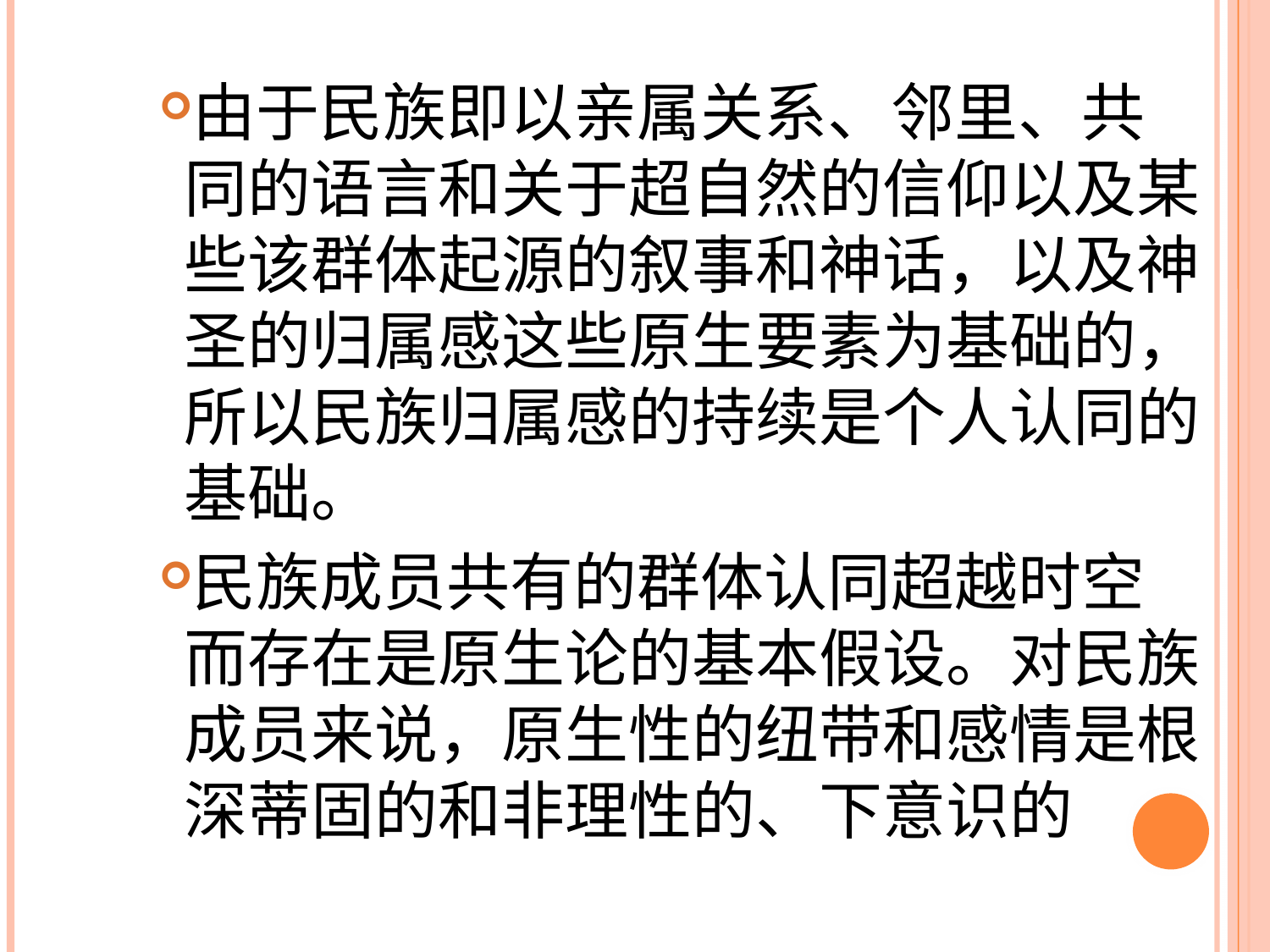

由于民族即以亲属关系、邻里、共同的语言和关于超自然的信仰以及某些该群体起源的叙事和神话，以及神圣的归属感这些原生要素为基础的，所以民族归属感的持续是个人认同的基础。
民族成员共有的群体认同超越时空而存在是原生论的基本假设。对民族成员来说，原生性的纽带和感情是根深蒂固的和非理性的、下意识的